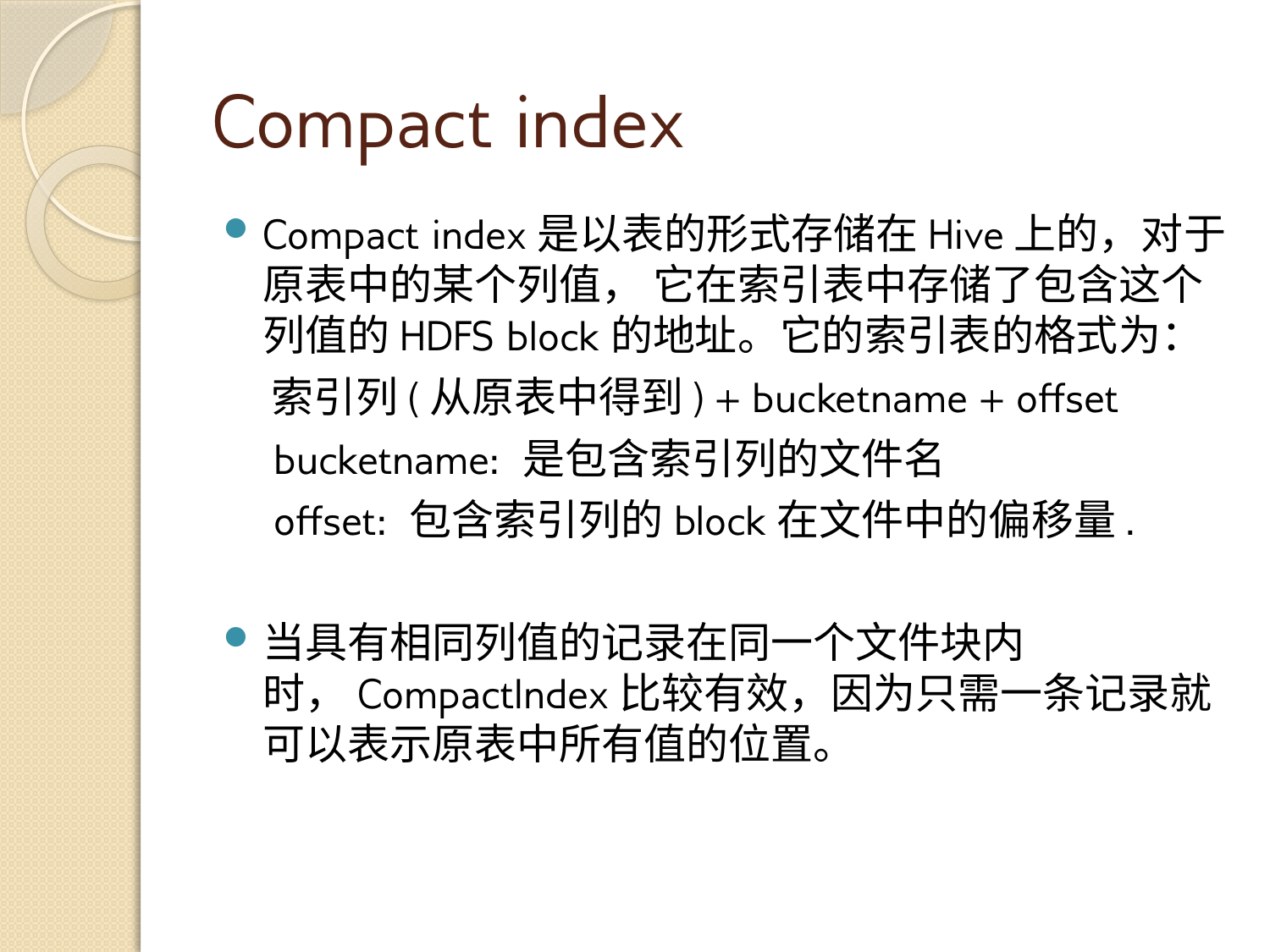

# Compact index
Compact index是以表的形式存储在Hive上的，对于原表中的某个列值， 它在索引表中存储了包含这个列值的HDFS block的地址。它的索引表的格式为：
    索引列(从原表中得到) + bucketname + offset
    bucketname: 是包含索引列的文件名
    offset: 包含索引列的block在文件中的偏移量.

当具有相同列值的记录在同一个文件块内时，CompactIndex比较有效，因为只需一条记录就可以表示原表中所有值的位置。